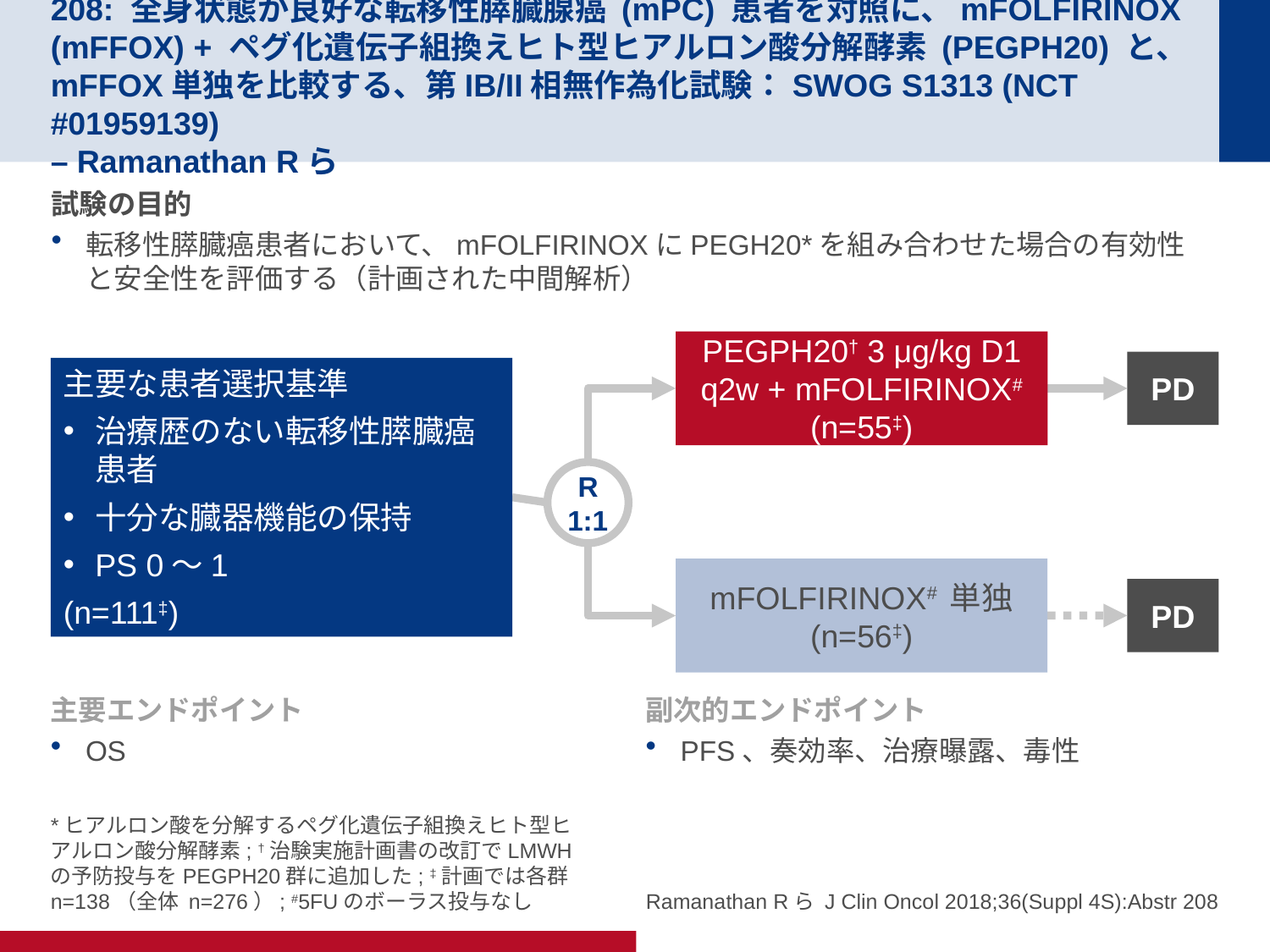

# 208: 全身状態が良好な転移性膵臓腺癌 (mPC) 患者を対照に、mFOLFIRINOX (mFFOX) + ペグ化遺伝子組換えヒト型ヒアルロン酸分解酵素 (PEGPH20) と、mFFOX単独を比較する、第IB/II相無作為化試験：SWOG S1313 (NCT #01959139) – Ramanathan Rら
試験の目的
転移性膵臓癌患者において、mFOLFIRINOXにPEGH20*を組み合わせた場合の有効性と安全性を評価する（計画された中間解析）
PEGPH20† 3 μg/kg D1 q2w + mFOLFIRINOX#
(n=55‡)
PD
主要な患者選択基準
治療歴のない転移性膵臓癌患者
十分な臓器機能の保持
PS 0～1
(n=111‡)
R
1:1
mFOLFIRINOX# 単独
(n=56‡)
PD
主要エンドポイント
OS

副次的エンドポイント
PFS、奏効率、治療曝露、毒性
*ヒアルロン酸を分解するペグ化遺伝子組換えヒト型ヒアルロン酸分解酵素; †治験実施計画書の改訂でLMWHの予防投与をPEGPH20群に追加した; ‡計画では各群 n=138（全体 n=276）; #5FUのボーラス投与なし
Ramanathan Rら J Clin Oncol 2018;36(Suppl 4S):Abstr 208